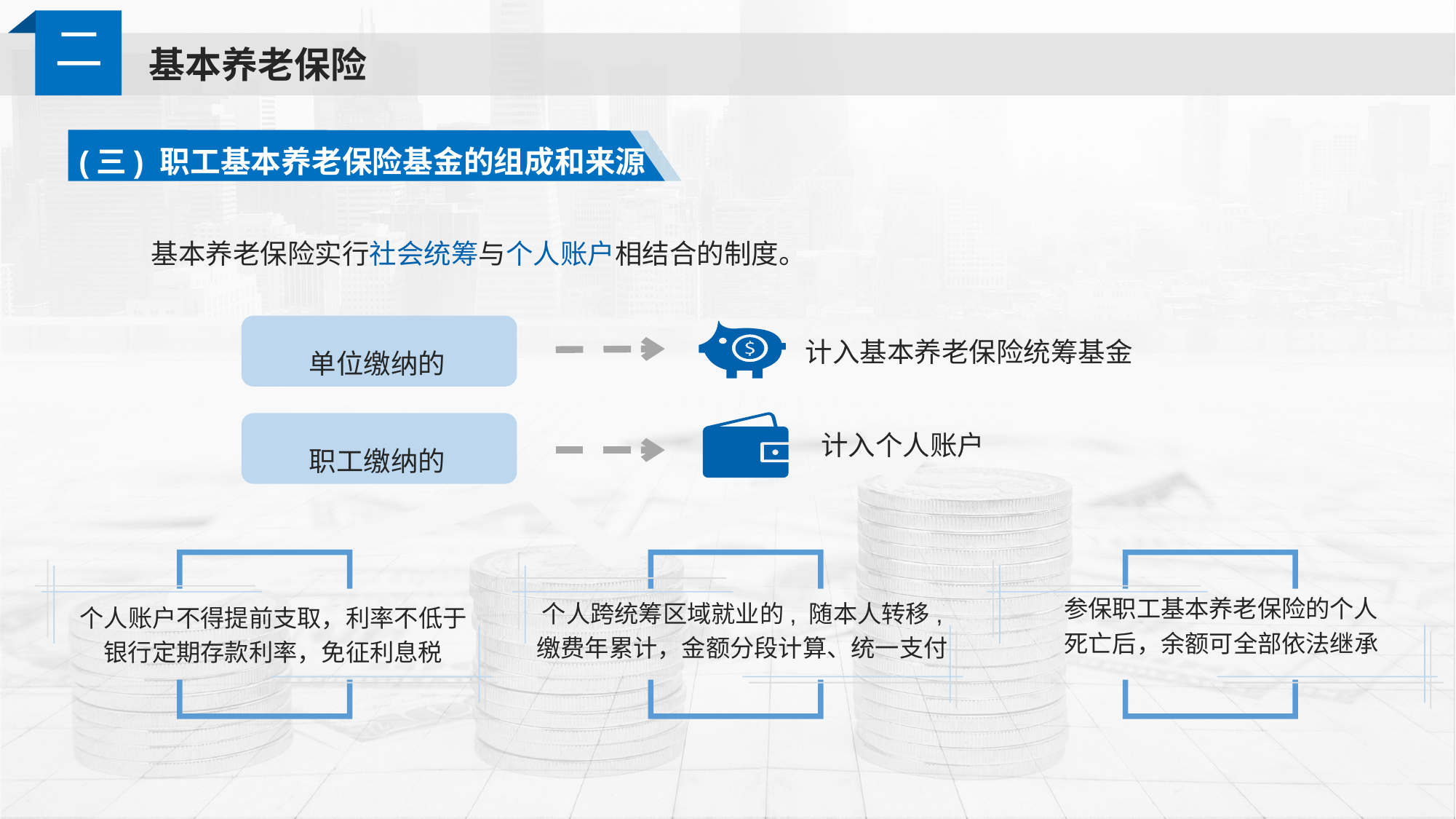

二
基本养老保险
(三) 职工基本养老保险基金的组成和来源

基本养老保险实行社会统筹与个人账户相结合的制度。
单位缴纳的

计入基本养老保险统筹基金
职工缴纳的

计入个人账户

个人账户不得提前支取，利率不低于银行定期存款利率，免征利息税

个人跨统筹区域就业的, 随本人转移, 缴费年累计，金额分段计算、统一支付

参保职工基本养老保险的个人死亡后，余额可全部依法继承